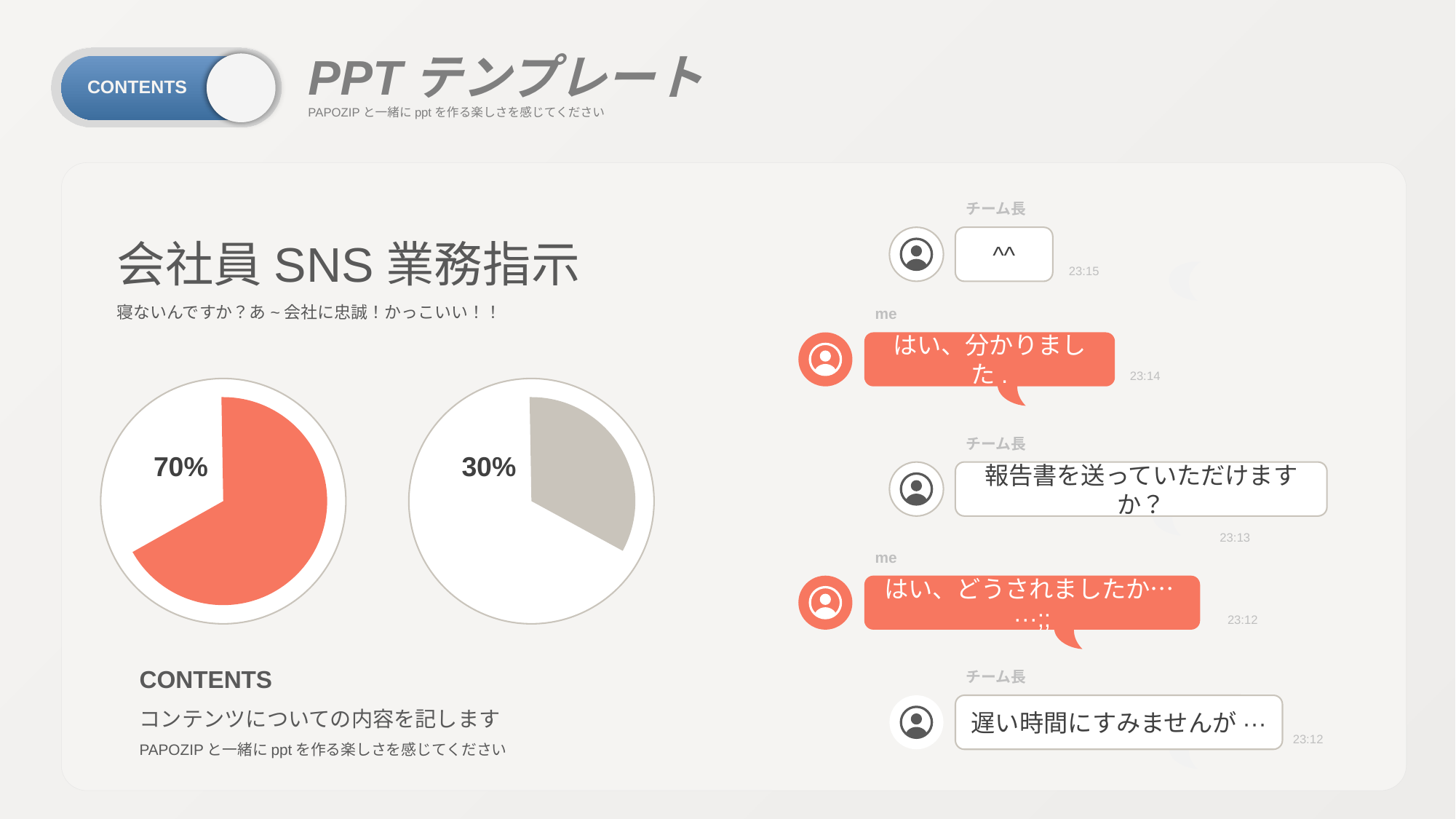

PPTテンプレート
PAPOZIPと一緒にpptを作る楽しさを感じてください

CONTENTS

チーム長

^^
23:15

会社員SNS業務指示
寝ないんですか？あ~会社に忠誠！かっこいい！！
me

はい、分かりました.
23:14

チーム長

報告書を送っていただけますか？

23:13
70%
30%
me

はい、どうされましたか…···;;
23:12

CONTENTS
コンテンツについての内容を記します
PAPOZIPと一緒にpptを作る楽しさを感じてください
チーム長

遅い時間にすみませんが···
23:12